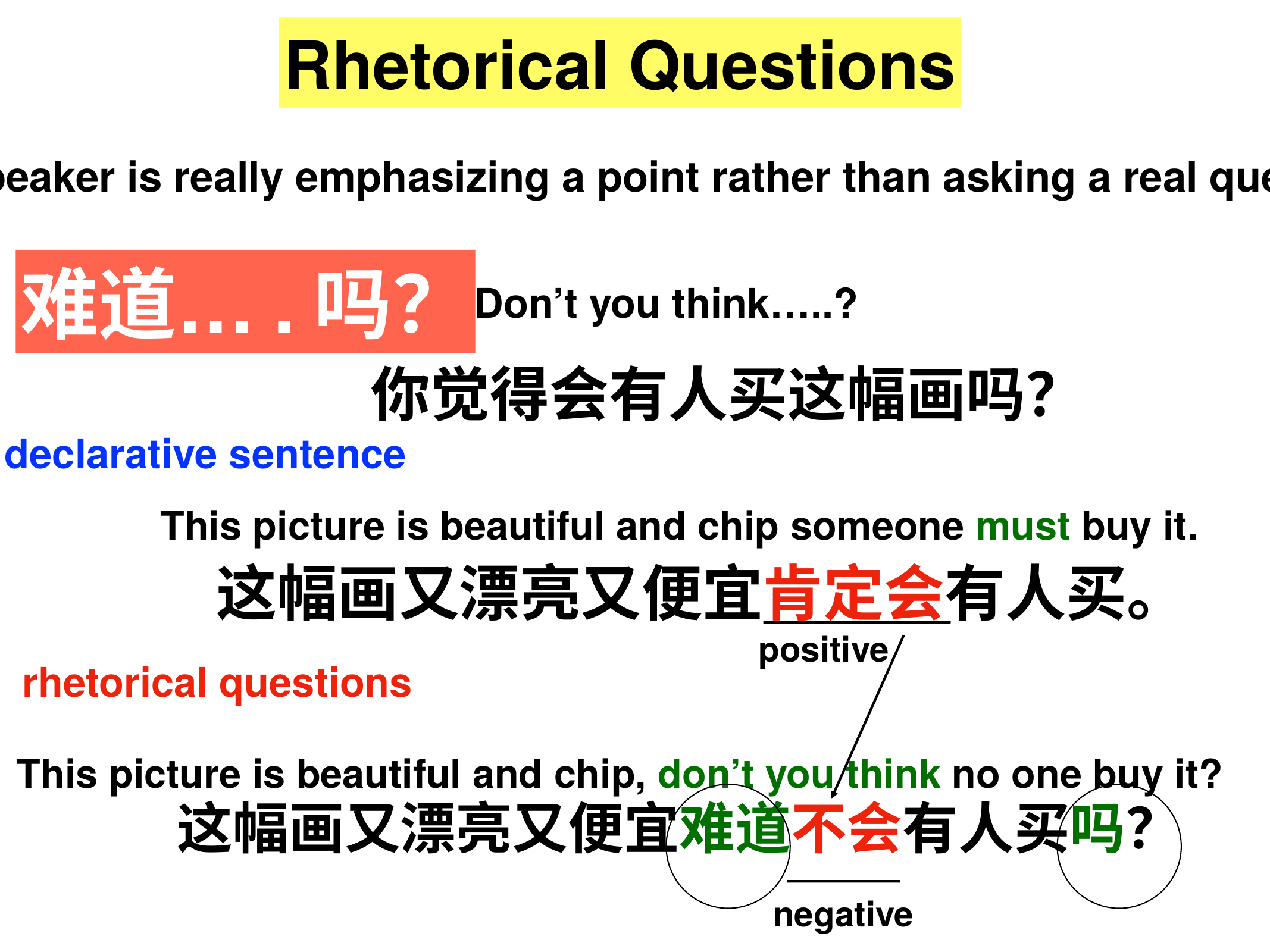

Rhetorical Questions
The speaker is really emphasizing a point rather than asking a real question.
难道….吗？
Don’t you think…..?
你觉得会有人买这幅画吗？
declarative sentence
This picture is beautiful and chip someone must buy it.
这幅画又漂亮又便宜肯定会有人买。

positive

rhetorical questions
This picture is beautiful and chip, don’t you think no one buy it?
这幅画又漂亮又便宜难道不会有人买吗？

negative